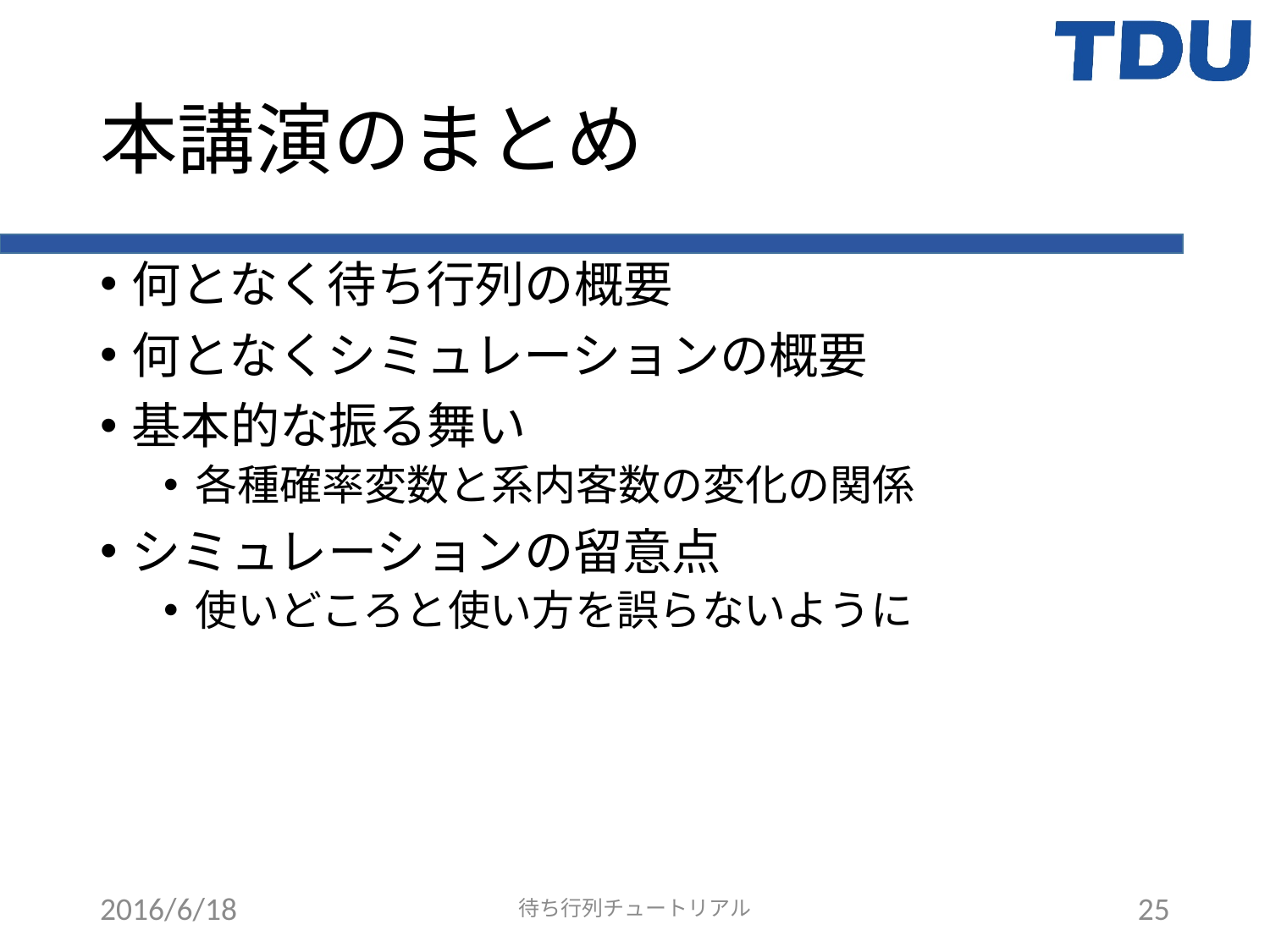

# 本講演のまとめ
何となく待ち行列の概要
何となくシミュレーションの概要
基本的な振る舞い
各種確率変数と系内客数の変化の関係
シミュレーションの留意点
使いどころと使い方を誤らないように
2016/6/18
待ち行列チュートリアル
25